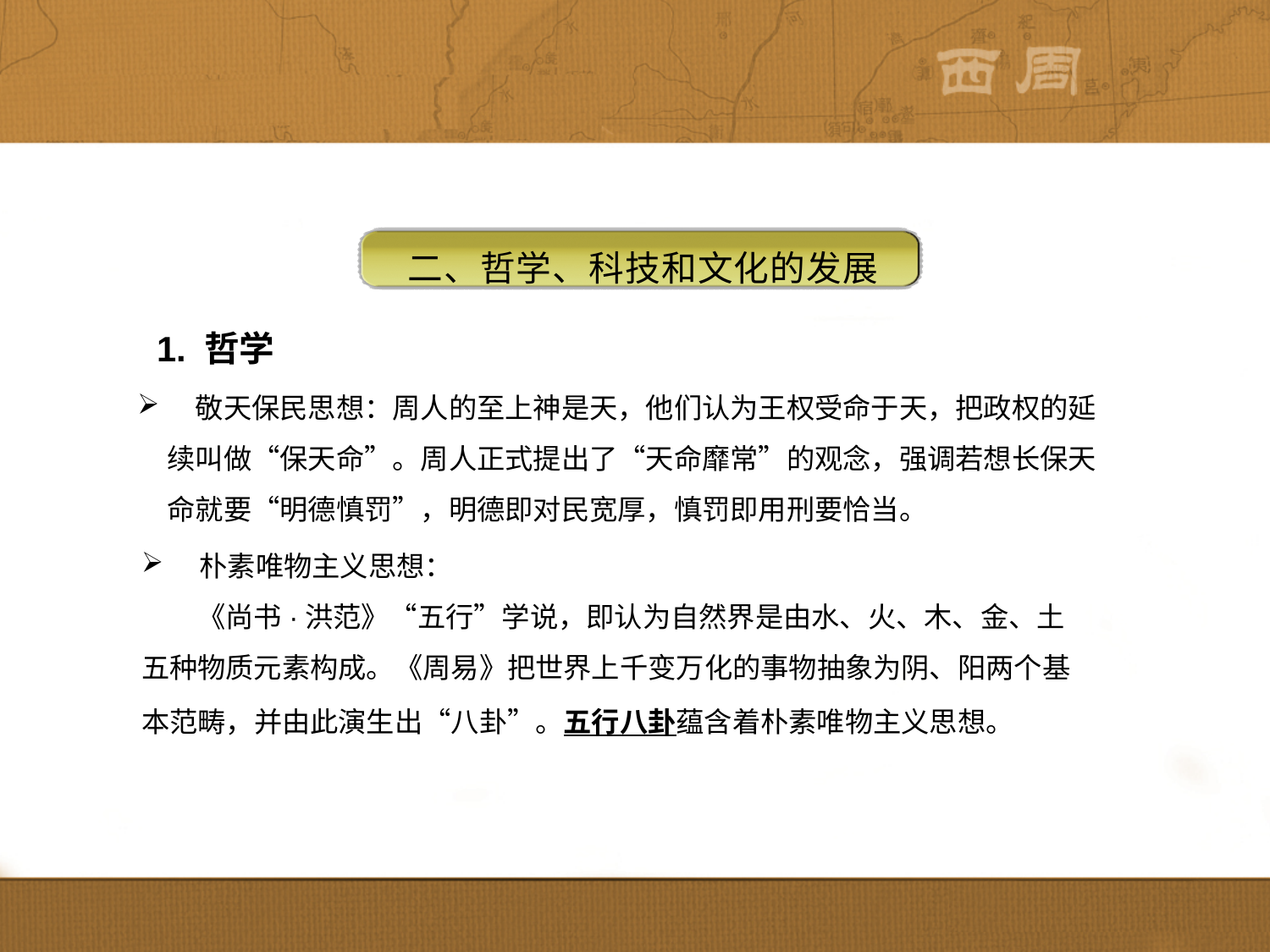

二、哲学、科技和文化的发展
1. 哲学
　敬天保民思想：周人的至上神是天，他们认为王权受命于天，把政权的延续叫做“保天命”。周人正式提出了“天命靡常”的观念，强调若想长保天命就要“明德慎罚”，明德即对民宽厚，慎罚即用刑要恰当。
　朴素唯物主义思想：
　　《尚书·洪范》“五行”学说，即认为自然界是由水、火、木、金、土五种物质元素构成。《周易》把世界上千变万化的事物抽象为阴、阳两个基本范畴，并由此演生出“八卦”。五行八卦蕴含着朴素唯物主义思想。